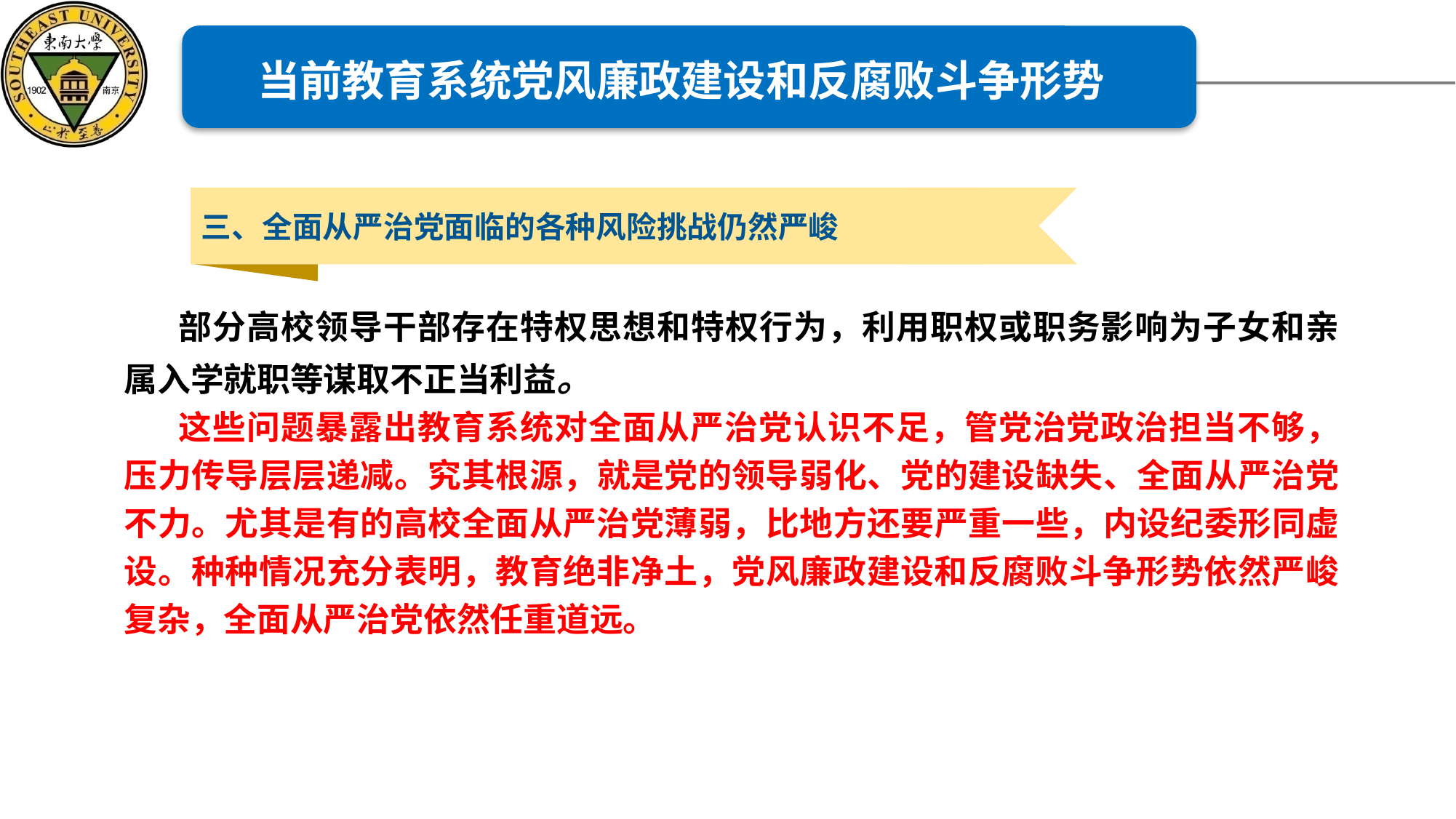

当前教育系统党风廉政建设和反腐败斗争形势

三、全面从严治党面临的各种风险挑战仍然严峻

部分高校领导干部存在特权思想和特权行为，利用职权或职务影响为子女和亲属入学就职等谋取不正当利益。
这些问题暴露出教育系统对全面从严治党认识不足，管党治党政治担当不够，压力传导层层递减。究其根源，就是党的领导弱化、党的建设缺失、全面从严治党不力。尤其是有的高校全面从严治党薄弱，比地方还要严重一些，内设纪委形同虚设。种种情况充分表明，教育绝非净土，党风廉政建设和反腐败斗争形势依然严峻复杂，全面从严治党依然任重道远。